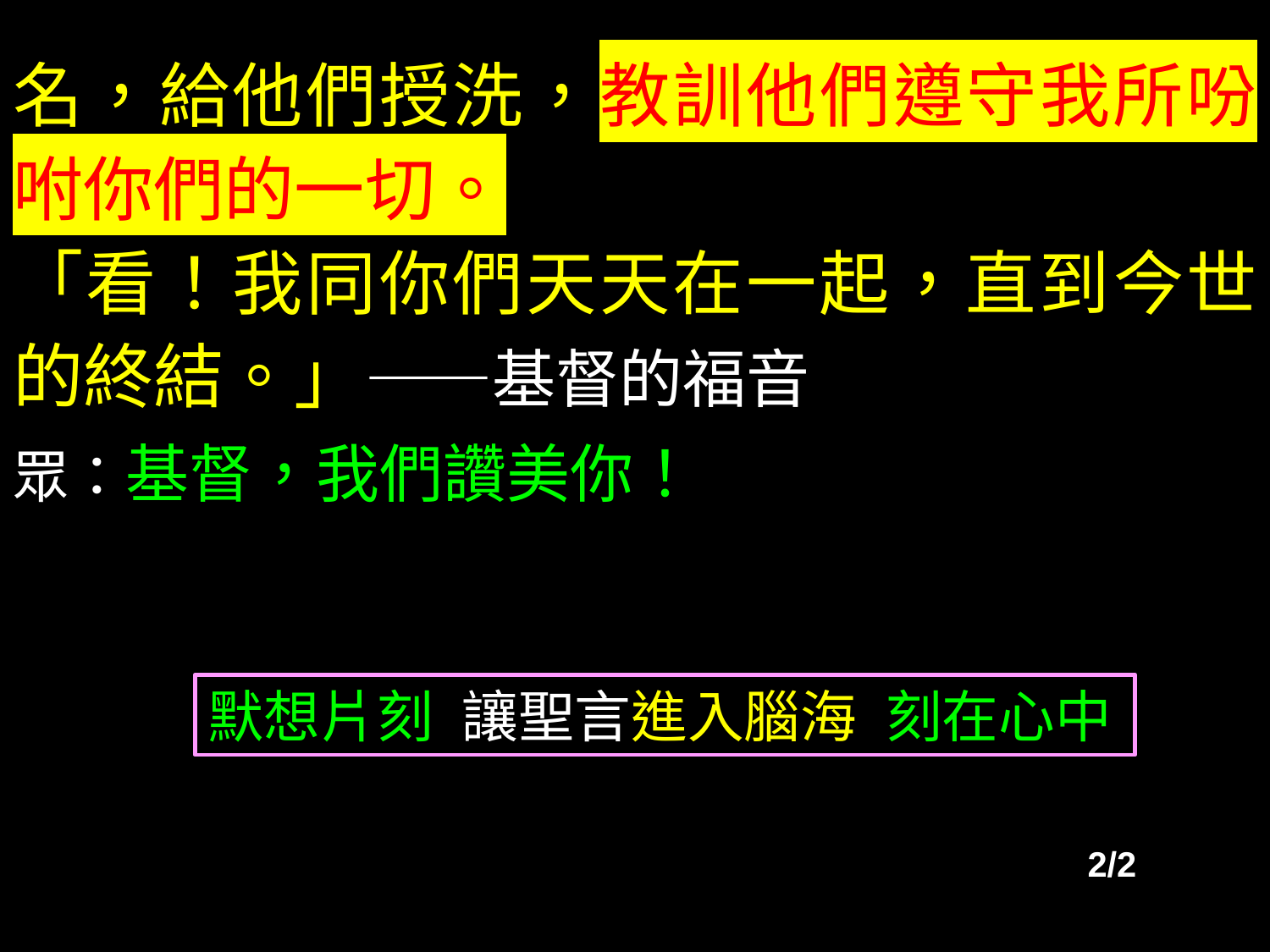

名，給他們授洗，教訓他們遵守我所吩咐你們的一切。
「看！我同你們天天在一起，直到今世的終結。」——基督的福音
眾：基督，我們讚美你！
默想片刻 讓聖言進入腦海 刻在心中
2/2